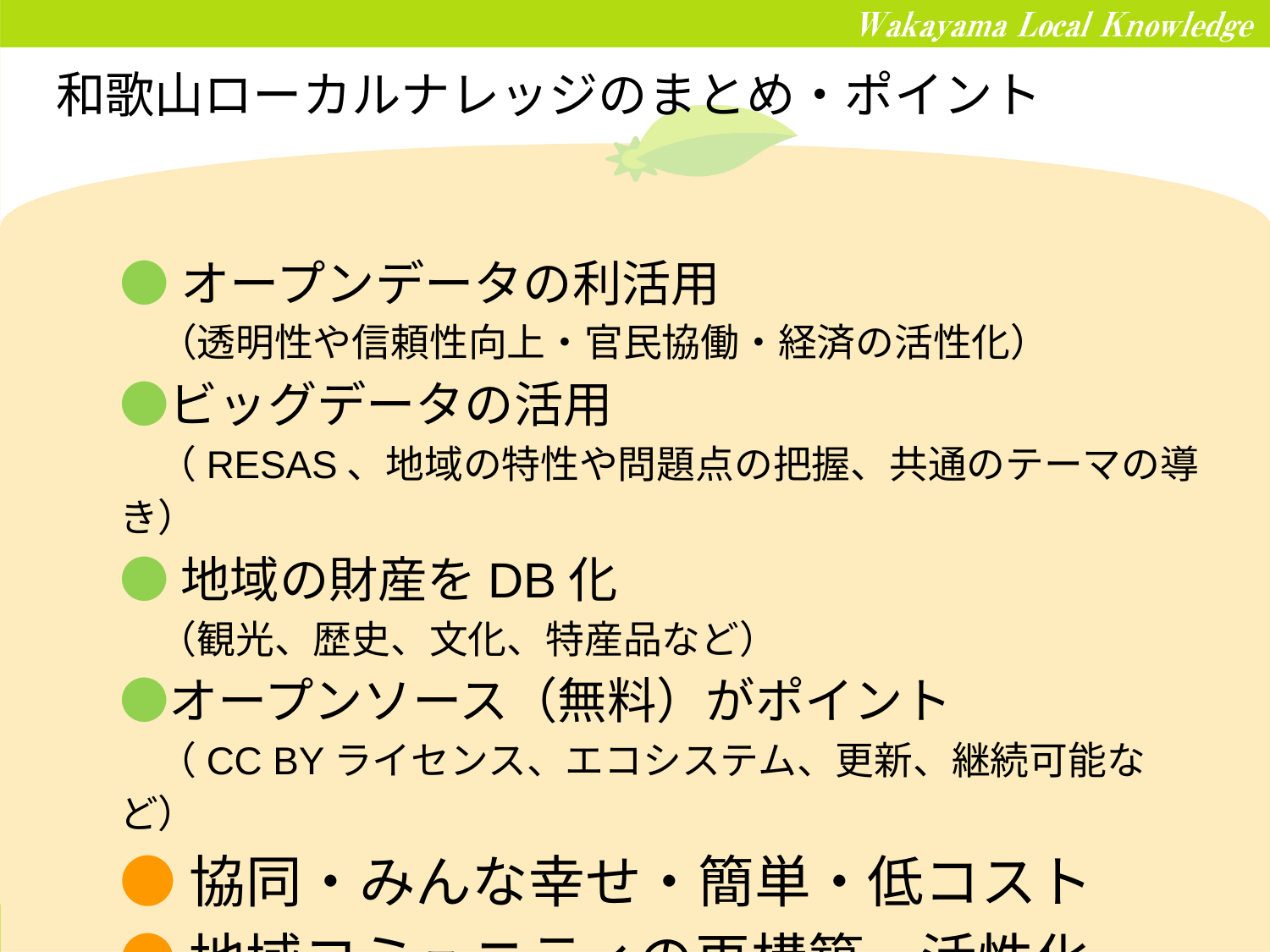

# 和歌山ローカルナレッジのまとめ・ポイント
●オープンデータの利活用
　（透明性や信頼性向上・官民協働・経済の活性化）
●ビッグデータの活用
　（RESAS、地域の特性や問題点の把握、共通のテーマの導き）
●地域の財産をDB化
　（観光、歴史、文化、特産品など）
●オープンソース（無料）がポイント
　（CC BYライセンス、エコシステム、更新、継続可能など）
●協同・みんな幸せ・簡単・低コスト
●地域コミュニティの再構築・活性化